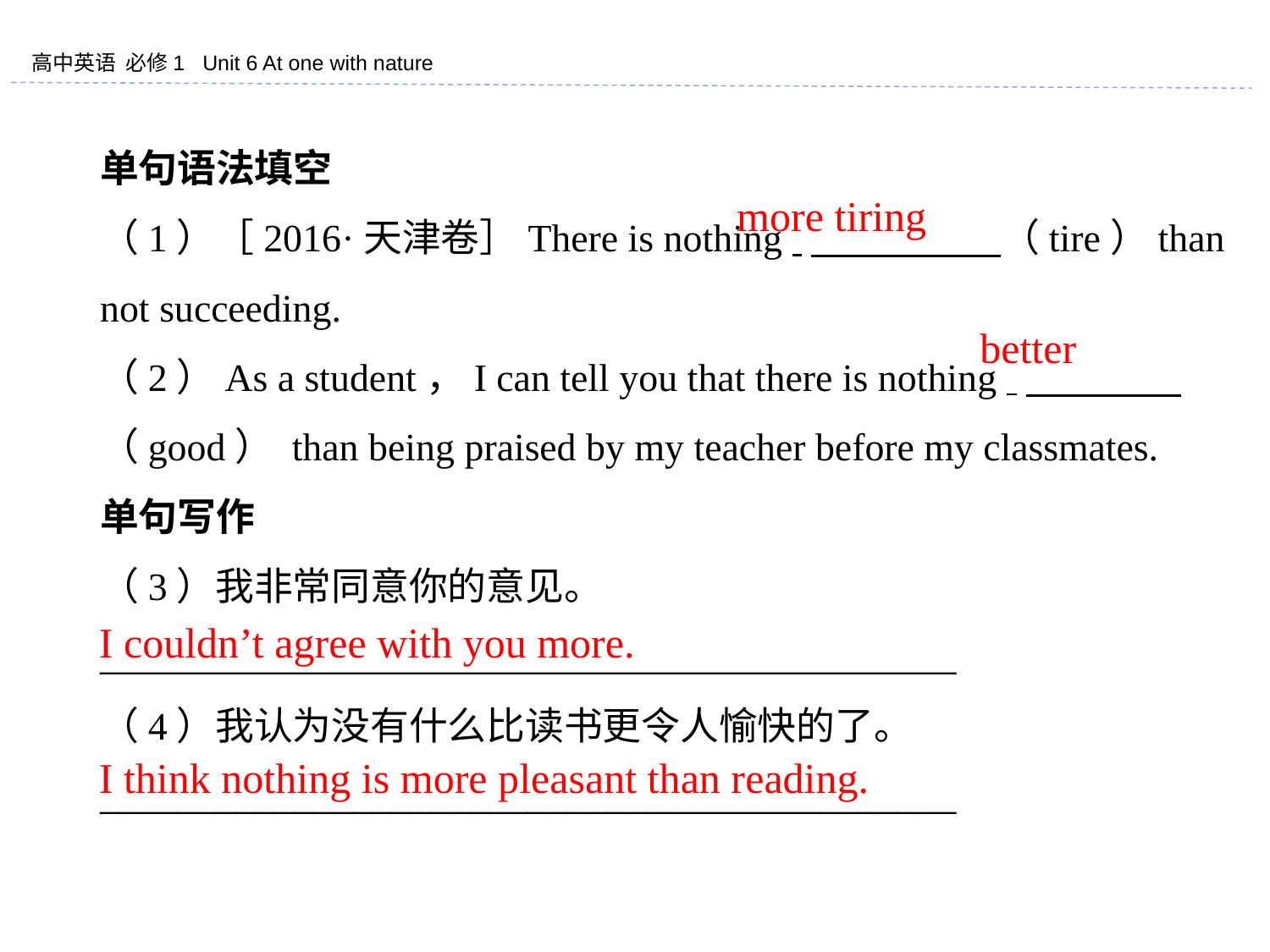

单句语法填空
（1）［2016·天津卷］There is nothing  　　　　    （tire）than not succeeding.
（2）As a student，I can tell you that there is nothing  　　　　（good） than being praised by my teacher before my classmates.
单句写作
（3）我非常同意你的意见。
____________________________________________
（4）我认为没有什么比读书更令人愉快的了。
____________________________________________
more tiring
better
I couldn’t agree with you more.
I think nothing is more pleasant than reading.